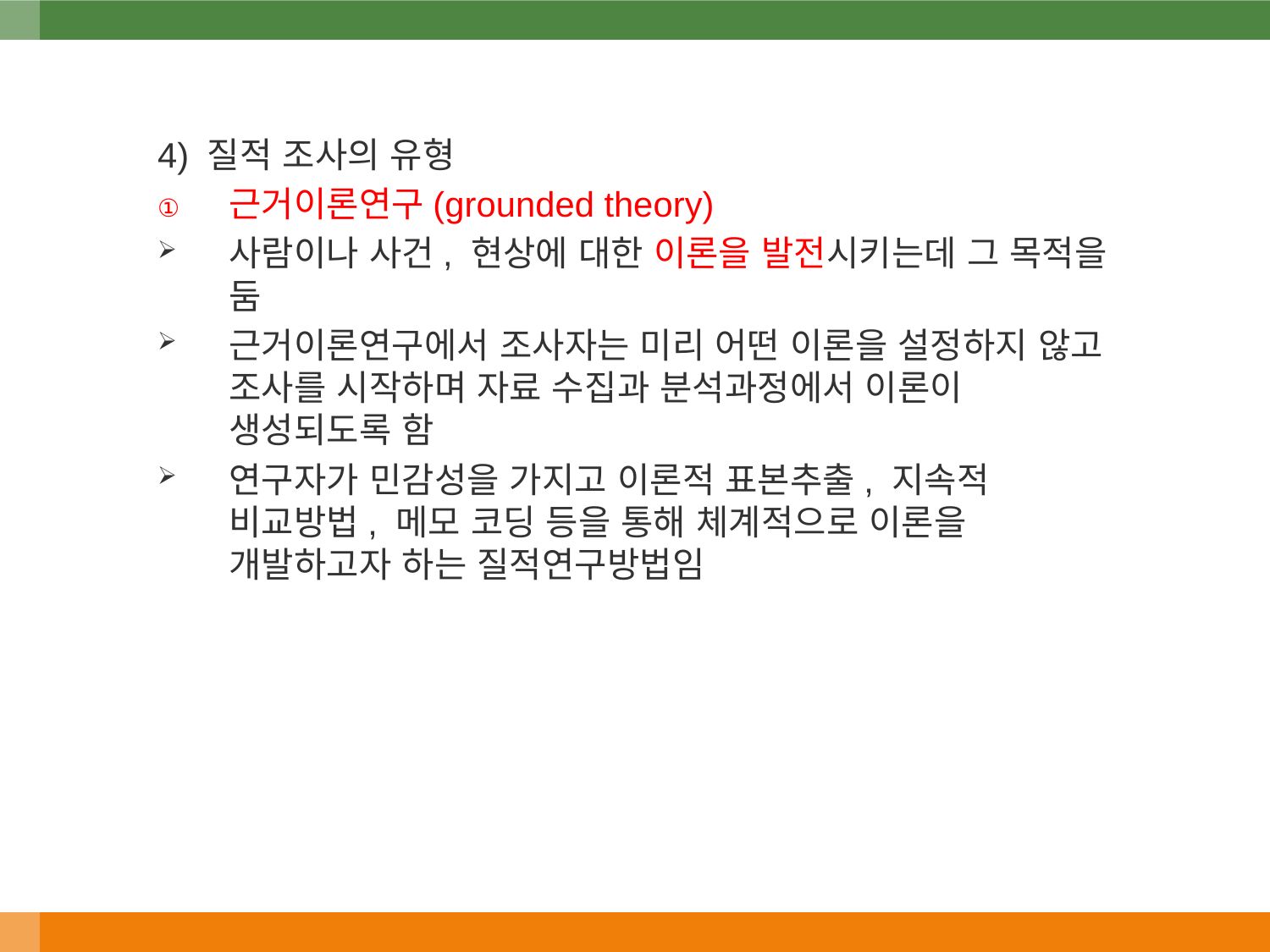

4) 질적 조사의 유형
근거이론연구(grounded theory)
사람이나 사건, 현상에 대한 이론을 발전시키는데 그 목적을 둠
근거이론연구에서 조사자는 미리 어떤 이론을 설정하지 않고 조사를 시작하며 자료 수집과 분석과정에서 이론이 생성되도록 함
연구자가 민감성을 가지고 이론적 표본추출, 지속적 비교방법, 메모 코딩 등을 통해 체계적으로 이론을 개발하고자 하는 질적연구방법임